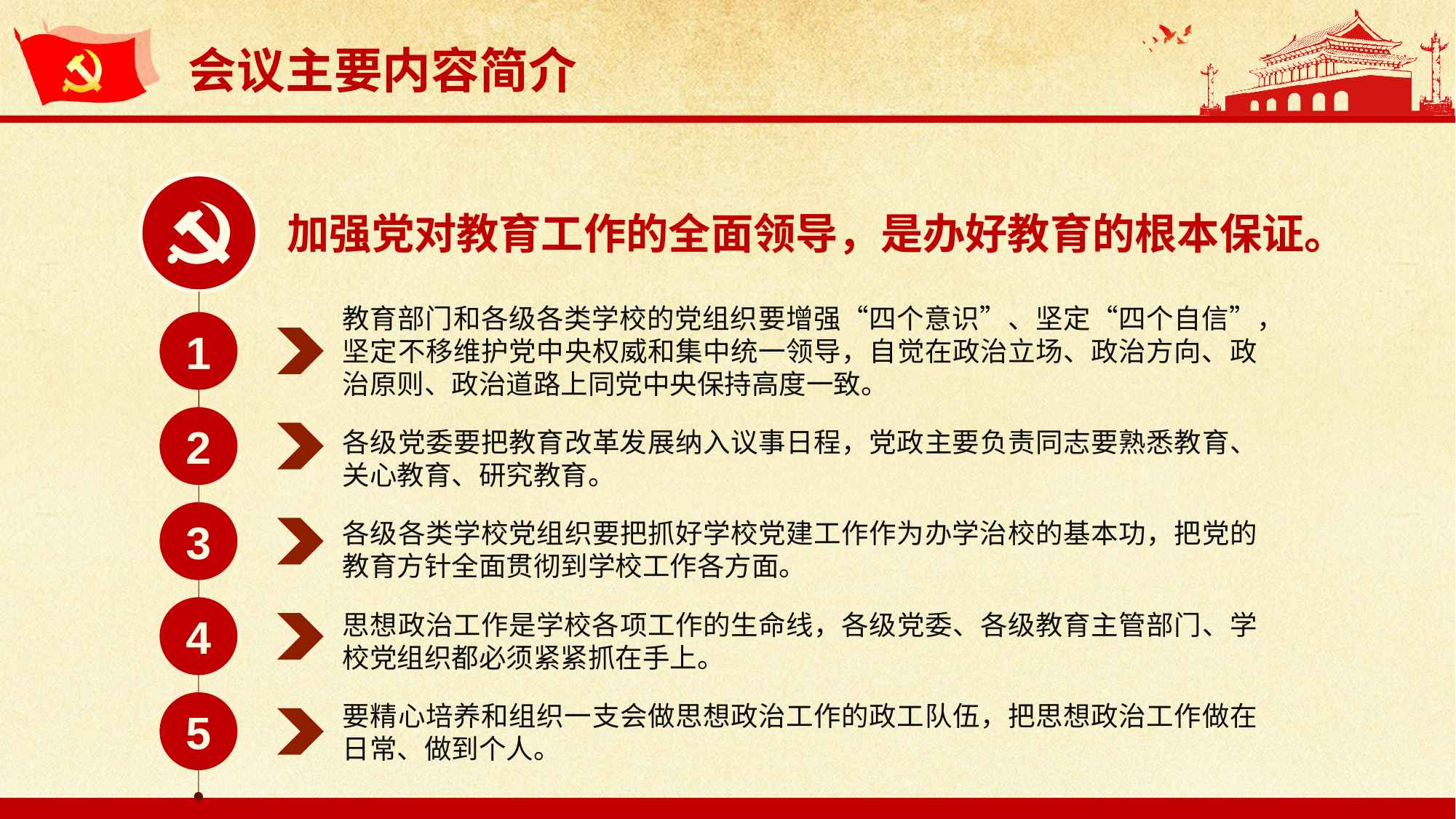

加强党对教育工作的全面领导，是办好教育的根本保证。
教育部门和各级各类学校的党组织要增强“四个意识”、坚定“四个自信”，坚定不移维护党中央权威和集中统一领导，自觉在政治立场、政治方向、政治原则、政治道路上同党中央保持高度一致。
1

2
各级党委要把教育改革发展纳入议事日程，党政主要负责同志要熟悉教育、关心教育、研究教育。

3
各级各类学校党组织要把抓好学校党建工作作为办学治校的基本功，把党的教育方针全面贯彻到学校工作各方面。

4
思想政治工作是学校各项工作的生命线，各级党委、各级教育主管部门、学校党组织都必须紧紧抓在手上。

5
要精心培养和组织一支会做思想政治工作的政工队伍，把思想政治工作做在日常、做到个人。